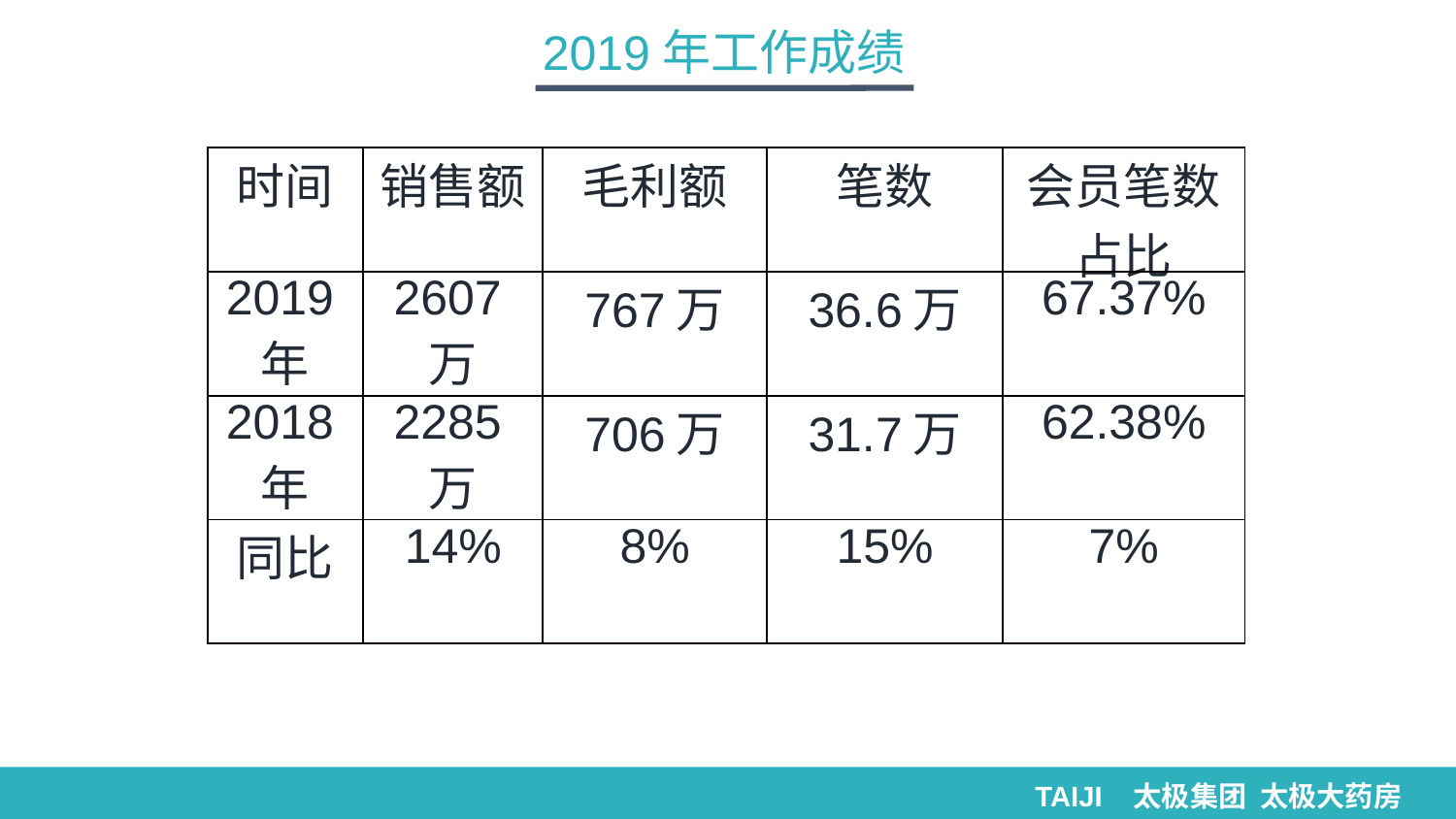

2019年工作成绩

| 时间 | 销售额 | 毛利额 | 笔数 | 会员笔数占比 |
| --- | --- | --- | --- | --- |
| 2019年 | 2607万 | 767万 | 36.6万 | 67.37% |
| 2018年 | 2285万 | 706万 | 31.7万 | 62.38% |
| 同比 | 14% | 8% | 15% | 7% |

TAIJI   太极集团  太极大药房